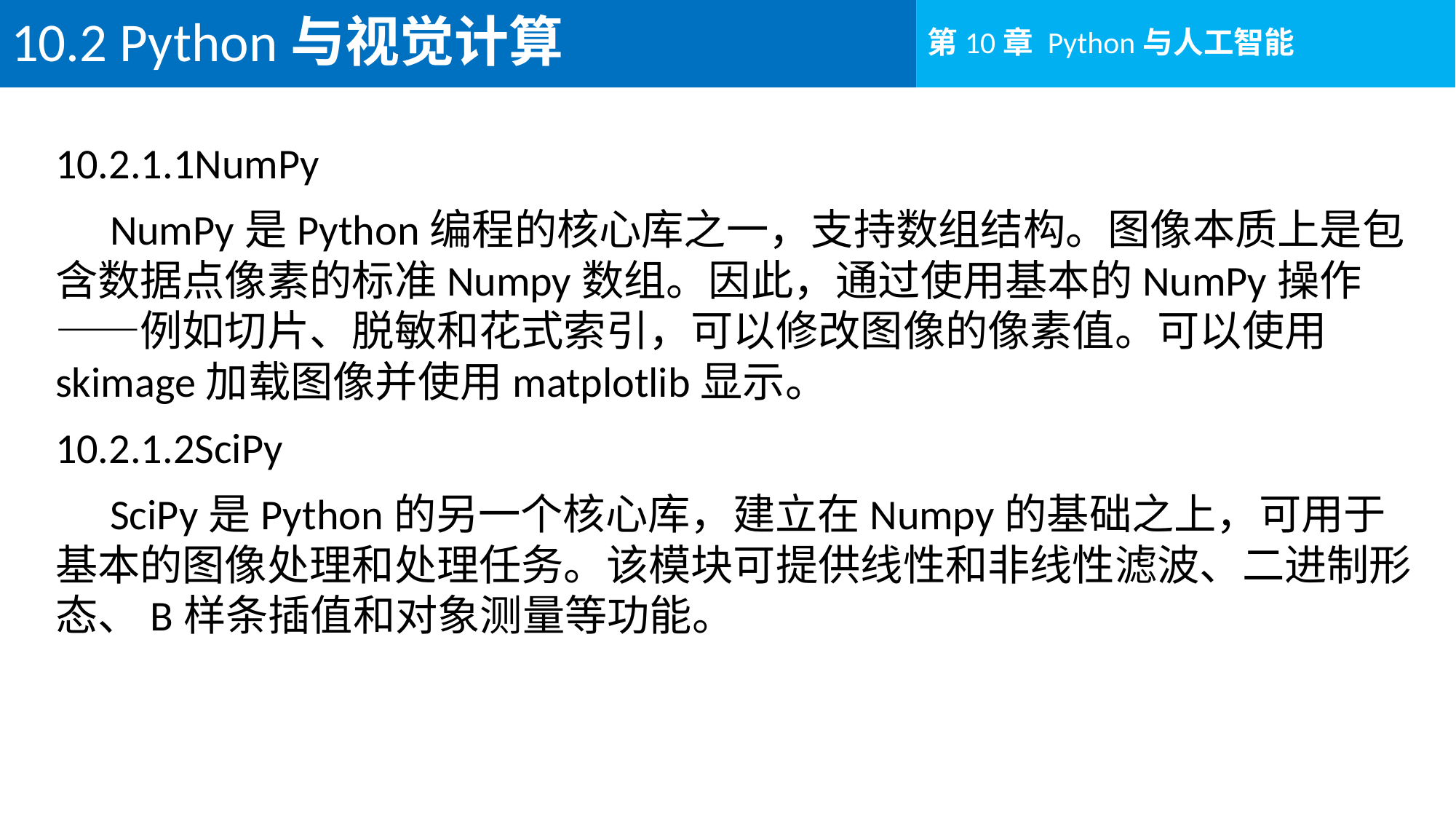

# 10.2 Python与视觉计算
10.2.1.1NumPy
NumPy是Python编程的核心库之一，支持数组结构。图像本质上是包含数据点像素的标准Numpy数组。因此，通过使用基本的NumPy操作——例如切片、脱敏和花式索引，可以修改图像的像素值。可以使用skimage加载图像并使用matplotlib显示。
10.2.1.2SciPy
SciPy是Python的另一个核心库，建立在Numpy的基础之上，可用于基本的图像处理和处理任务。该模块可提供线性和非线性滤波、二进制形态、B样条插值和对象测量等功能。